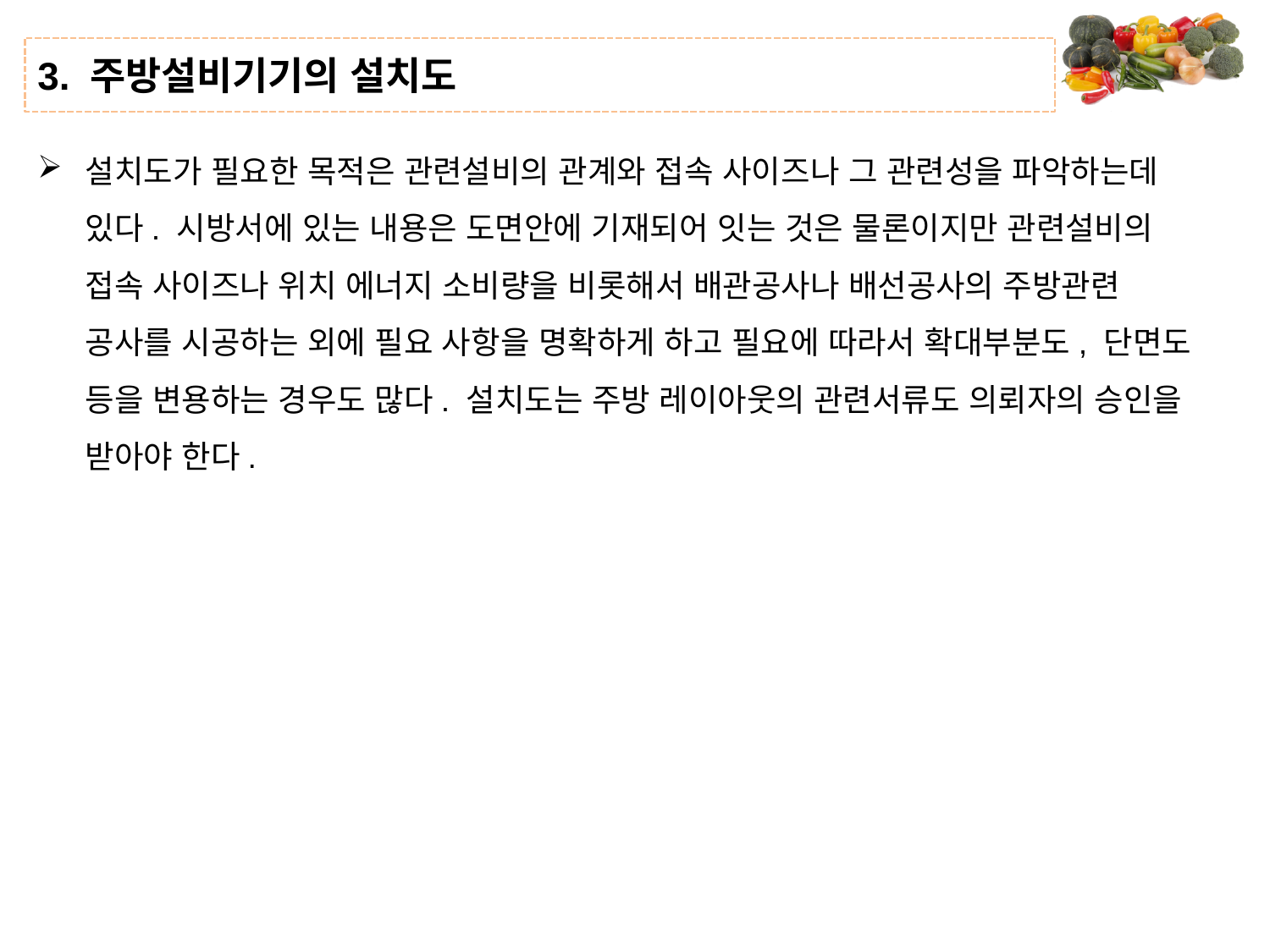

# 3. 주방설비기기의 설치도
설치도가 필요한 목적은 관련설비의 관계와 접속 사이즈나 그 관련성을 파악하는데 있다. 시방서에 있는 내용은 도면안에 기재되어 잇는 것은 물론이지만 관련설비의 접속 사이즈나 위치 에너지 소비량을 비롯해서 배관공사나 배선공사의 주방관련 공사를 시공하는 외에 필요 사항을 명확하게 하고 필요에 따라서 확대부분도, 단면도 등을 변용하는 경우도 많다. 설치도는 주방 레이아웃의 관련서류도 의뢰자의 승인을 받아야 한다.